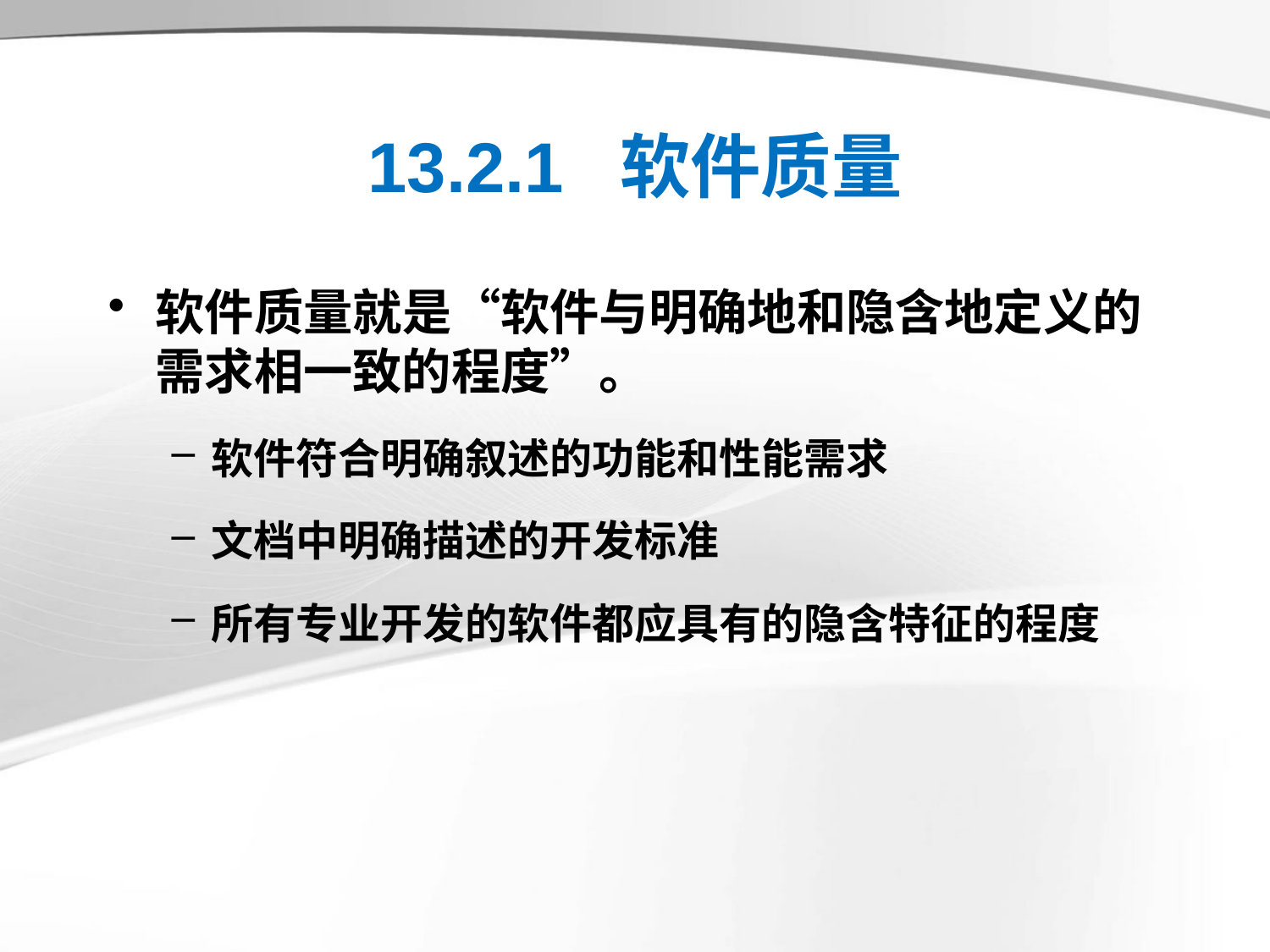

# 13.2.1  软件质量
软件质量就是“软件与明确地和隐含地定义的需求相一致的程度”。
软件符合明确叙述的功能和性能需求
文档中明确描述的开发标准
所有专业开发的软件都应具有的隐含特征的程度